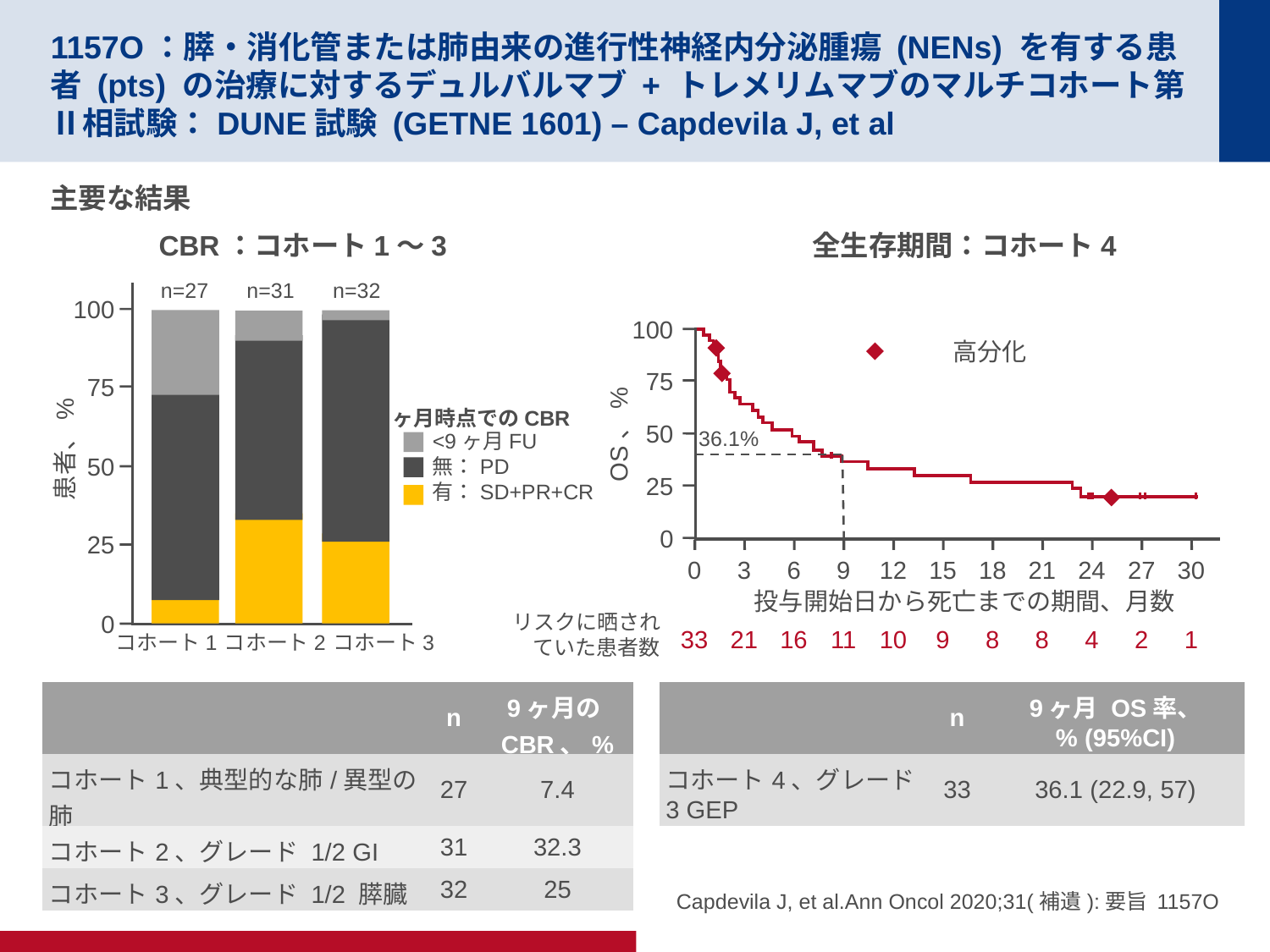

# 1157O：膵・消化管または肺由来の進行性神経内分泌腫瘍 (NENs) を有する患者 (pts) の治療に対するデュルバルマブ + トレメリムマブのマルチコホート第Ⅱ相試験：DUNE試験 (GETNE 1601) – Capdevila J, et al
主要な結果
CBR：コホート1～3
全生存期間：コホート4
n=27
n=31
n=32

100

75

50

25

0

100

75

50
OS、%

25

0

高分化

9ヶ月時点でのCBR
36.1%
<9ヶ月FU
無：PD
有：SD+PR+CR
患者、%

0
3
6
9
12
15
18
21
24
27
30
投与開始日から死亡までの期間、月数

リスクに晒されていた患者数
33
21
16
11
10
9
8
8
4
2
1
コホート1
コホート2
コホート3
|  | n | 9ヶ月のCBR、% |
| --- | --- | --- |
| コホート1、典型的な肺/異型の肺 | 27 | 7.4 |
| コホート2、グレード 1/2 GI | 31 | 32.3 |
| コホート3、グレード 1/2 膵臓 | 32 | 25 |
|  | n | 9ヶ月 OS率、 % (95%CI) |
| --- | --- | --- |
| コホート4、グレード3 GEP | 33 | 36.1 (22.9, 57) |
Capdevila J, et al.Ann Oncol 2020;31(補遺):要旨 1157O